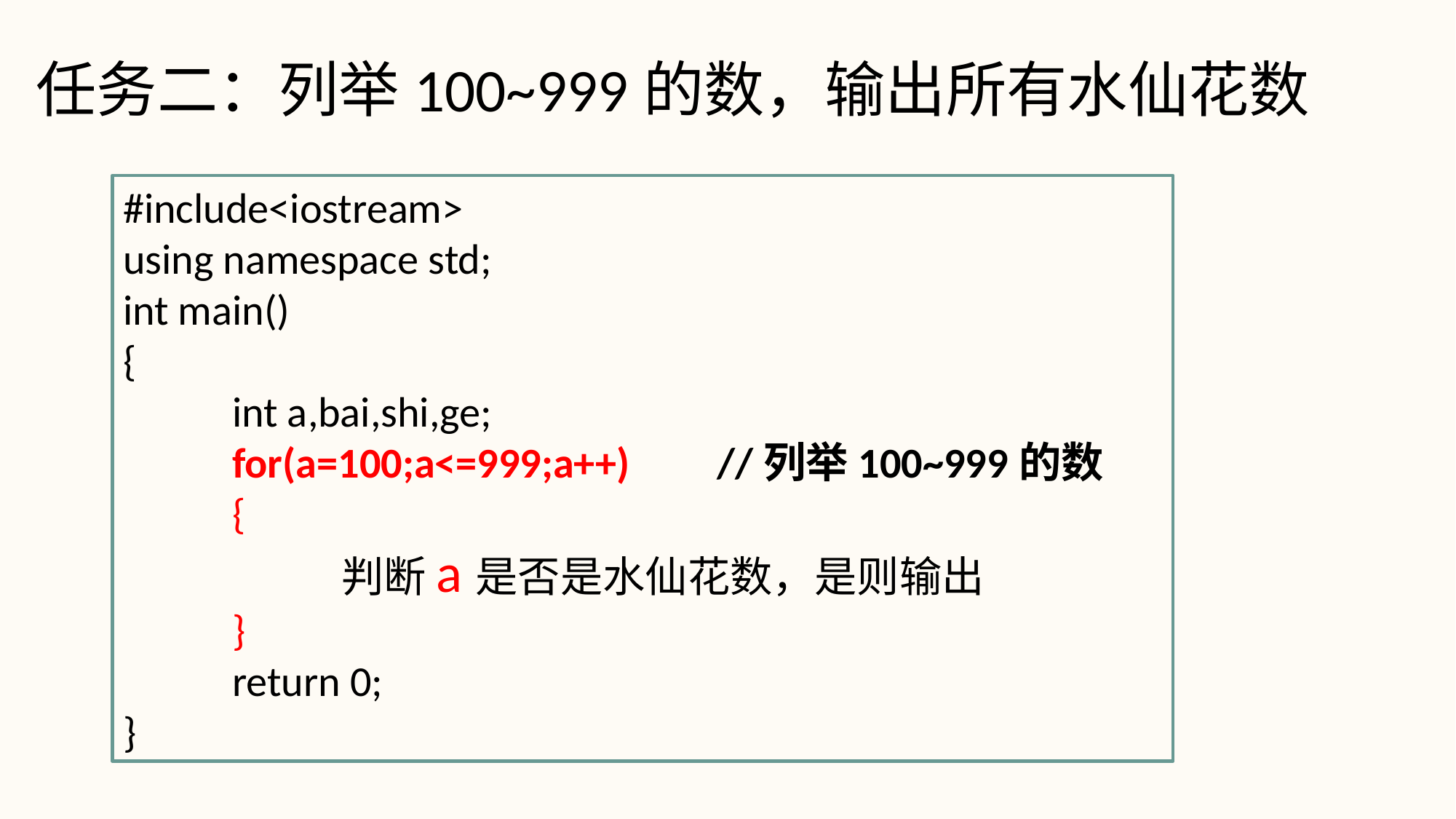

# 任务二：列举100~999的数，输出所有水仙花数
#include<iostream>
using namespace std;
int main()
{
	int a,bai,shi,ge;
	for(a=100;a<=999;a++)         //列举100~999的数
	{
		判断a是否是水仙花数，是则输出
	}
	return 0;
}